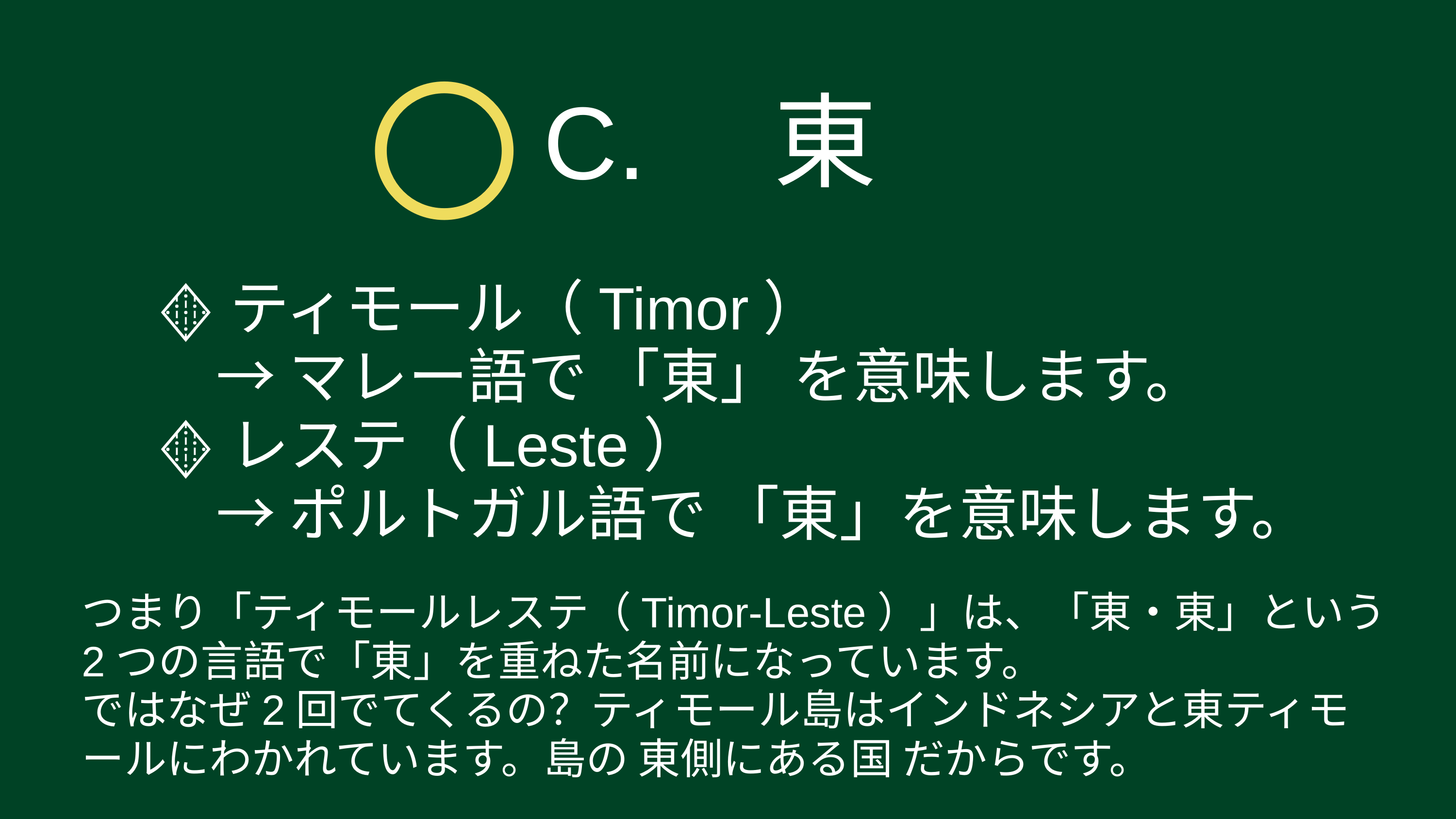

〇
C.　東
🔶ティモール（Timor）
　→ マレー語で 「東」 を意味します。
🔶レステ（Leste）
　→ ポルトガル語で 「東」を意味します。
つまり「ティモールレステ（Timor-Leste）」は、「東・東」という2つの言語で「東」を重ねた名前になっています。
ではなぜ2回でてくるの？ティモール島はインドネシアと東ティモールにわかれています。島の 東側にある国 だからです。